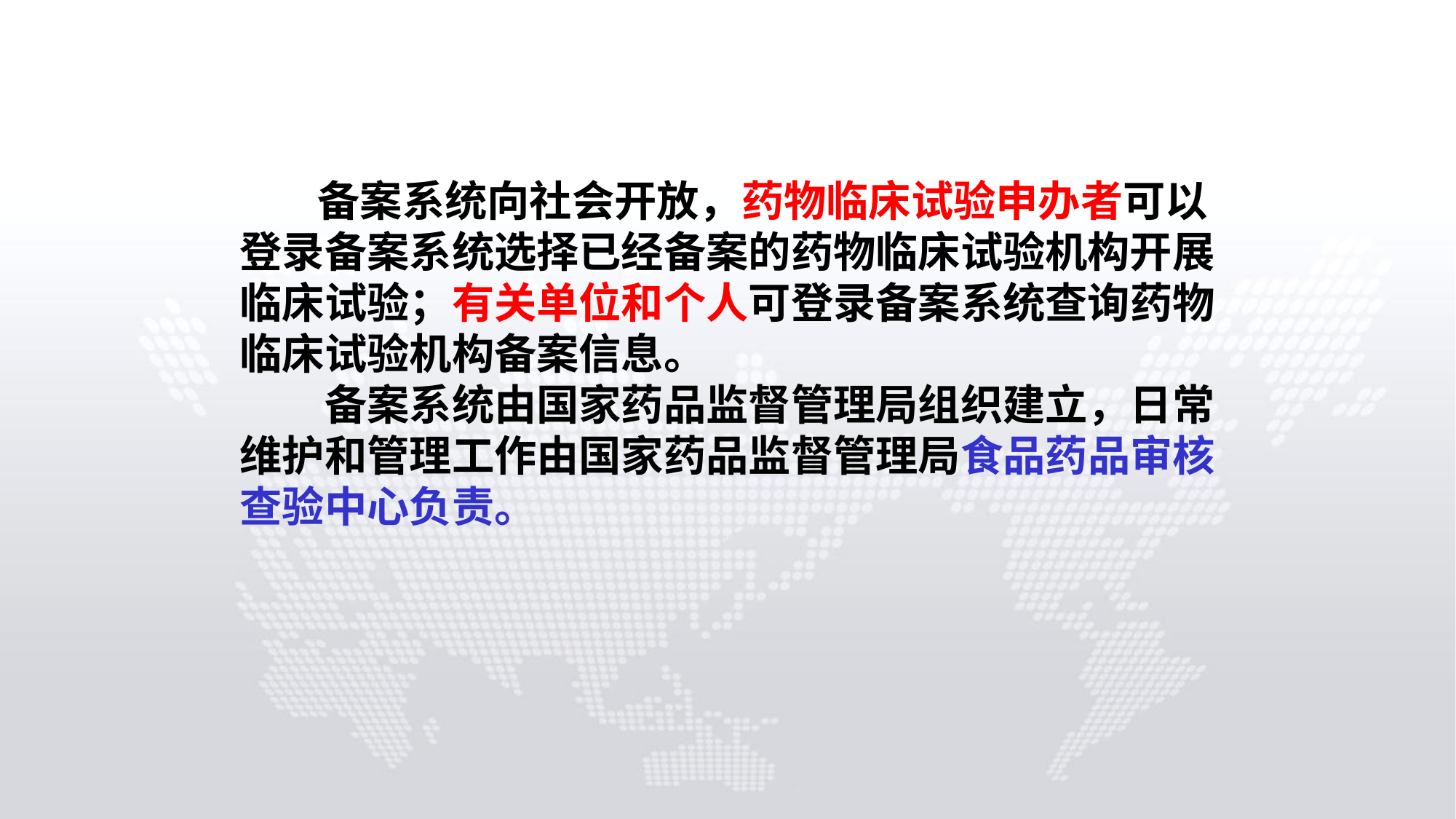

备案系统向社会开放，药物临床试验申办者可以登录备案系统选择已经备案的药物临床试验机构开展临床试验；有关单位和个人可登录备案系统查询药物临床试验机构备案信息。
　　备案系统由国家药品监督管理局组织建立，日常维护和管理工作由国家药品监督管理局食品药品审核查验中心负责。